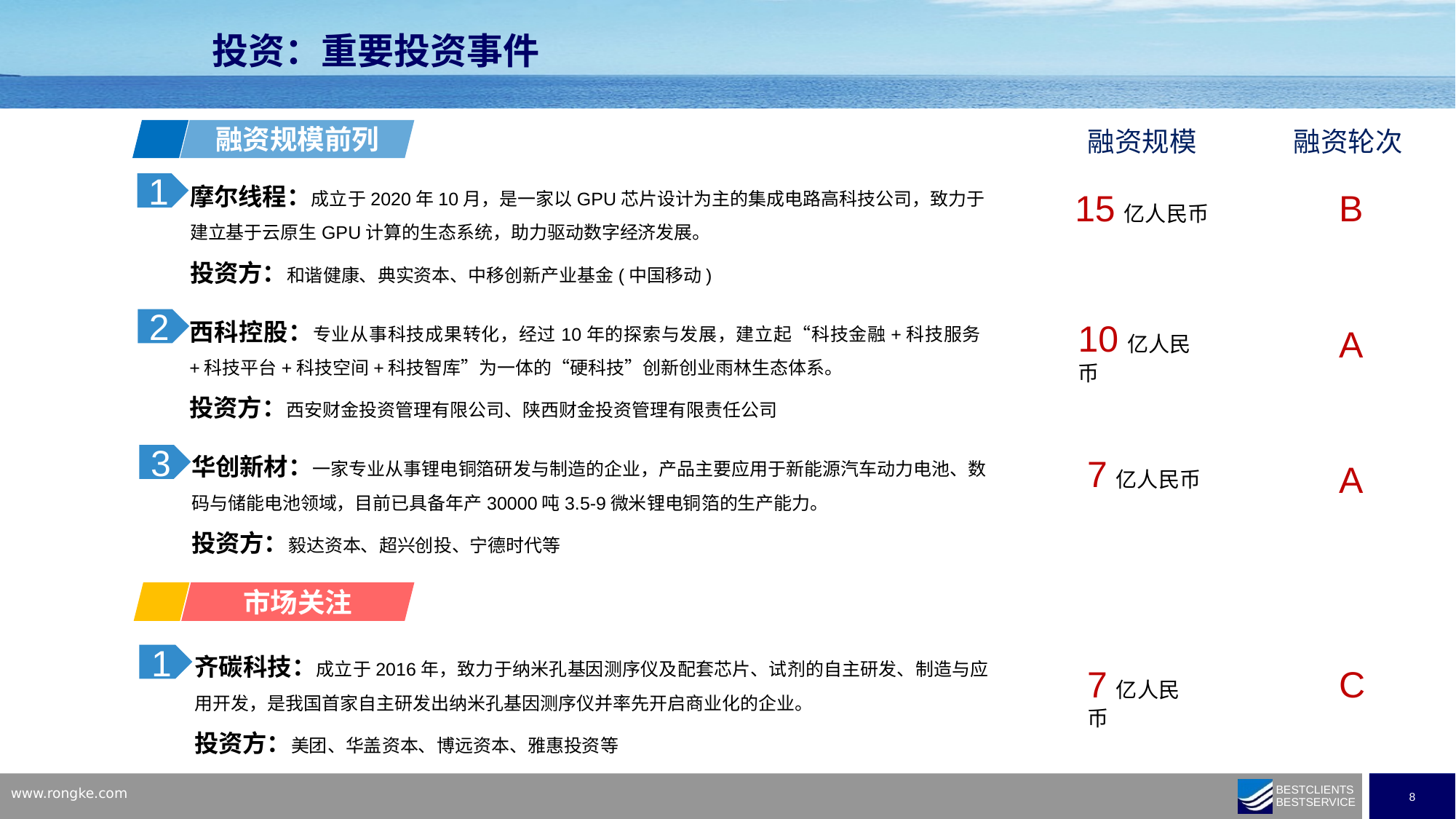

投资：重要投资事件

融资规模前列
融资规模
融资轮次
摩尔线程：成立于2020年10月，是一家以GPU芯片设计为主的集成电路高科技公司，致力于建立基于云原生GPU计算的生态系统，助力驱动数字经济发展。
投资方：和谐健康、典实资本、中移创新产业基金(中国移动)
1
15亿人民币
B
西科控股：专业从事科技成果转化，经过10年的探索与发展，建立起“科技金融+科技服务+科技平台+科技空间+科技智库”为一体的“硬科技”创新创业雨林生态体系。
投资方：西安财金投资管理有限公司、陕西财金投资管理有限责任公司
2
10亿人民币
A
华创新材：一家专业从事锂电铜箔研发与制造的企业，产品主要应用于新能源汽车动力电池、数码与储能电池领域，目前已具备年产30000吨3.5-9微米锂电铜箔的生产能力。
投资方：毅达资本、超兴创投、宁德时代等
3
7亿人民币
A

市场关注
齐碳科技：成立于2016年，致力于纳米孔基因测序仪及配套芯片、试剂的自主研发、制造与应用开发，是我国首家自主研发出纳米孔基因测序仪并率先开启商业化的企业。
投资方：美团、华盖资本、博远资本、雅惠投资等
1
7亿人民币
C